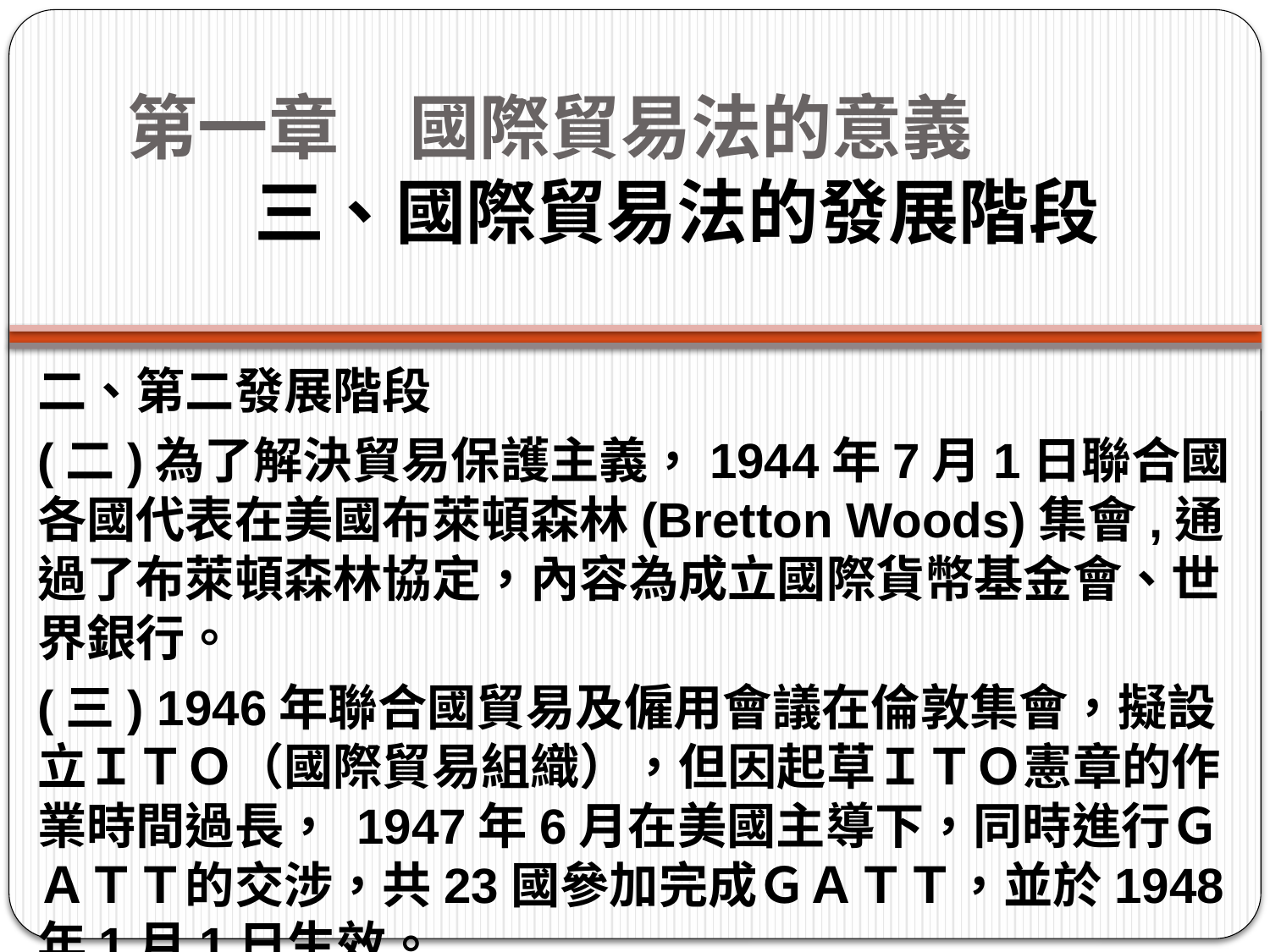

# 第一章　國際貿易法的意義 三、國際貿易法的發展階段
二、第二發展階段
(二)為了解決貿易保護主義，1944年7月1日聯合國各國代表在美國布萊頓森林(Bretton Woods)集會,通過了布萊頓森林協定，內容為成立國際貨幣基金會、世界銀行。
(三) 1946年聯合國貿易及僱用會議在倫敦集會，擬設立ＩＴＯ（國際貿易組織），但因起草ＩＴＯ憲章的作業時間過長， 1947年6月在美國主導下，同時進行ＧＡＴＴ的交涉，共23國參加完成ＧＡＴＴ，並於1948年1月1日生效。